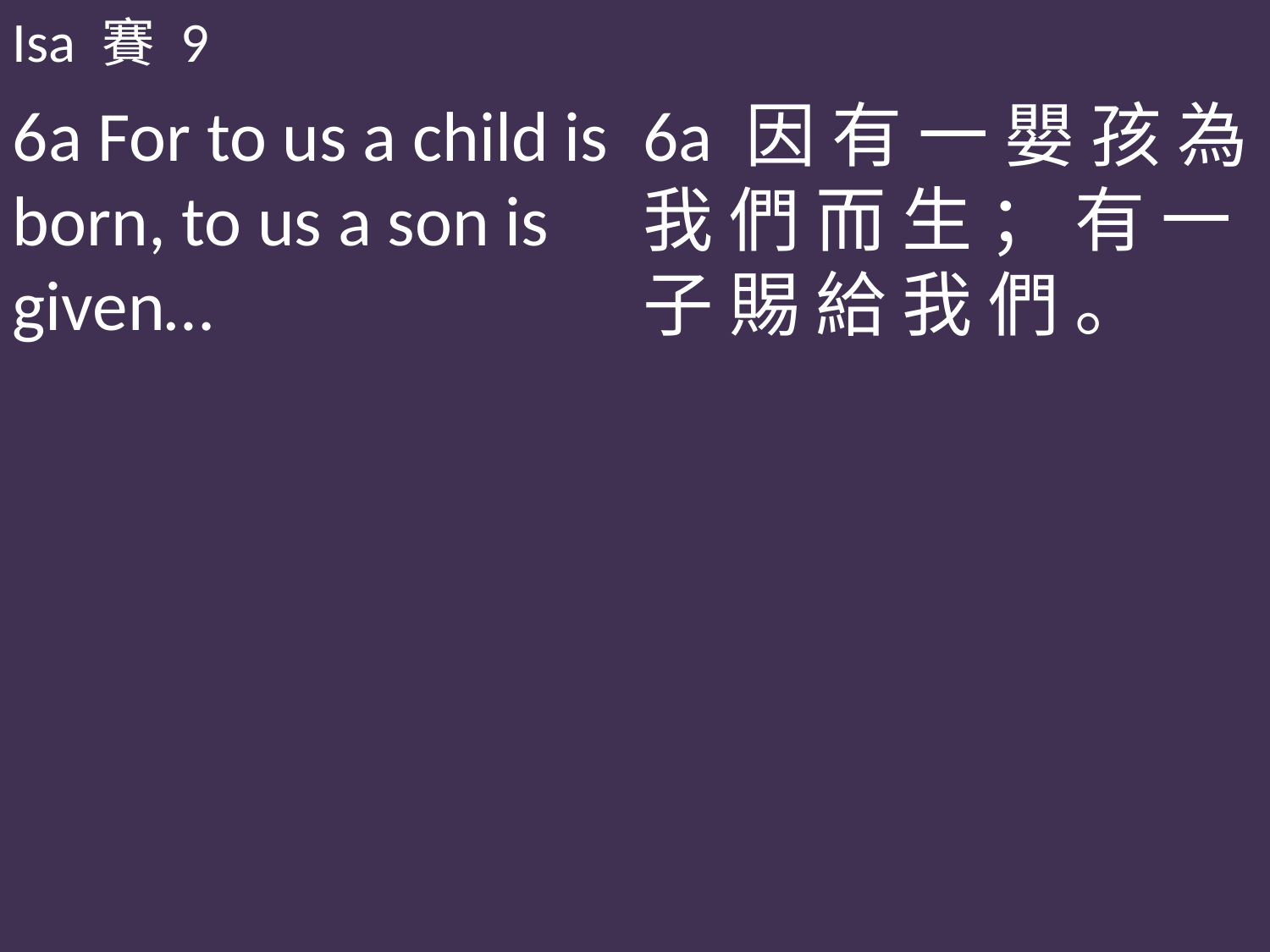

Isa 賽 9
6a For to us a child is born, to us a son is given…
6a 因 有 一 嬰 孩 為 我 們 而 生 ； 有 一 子 賜 給 我 們 。